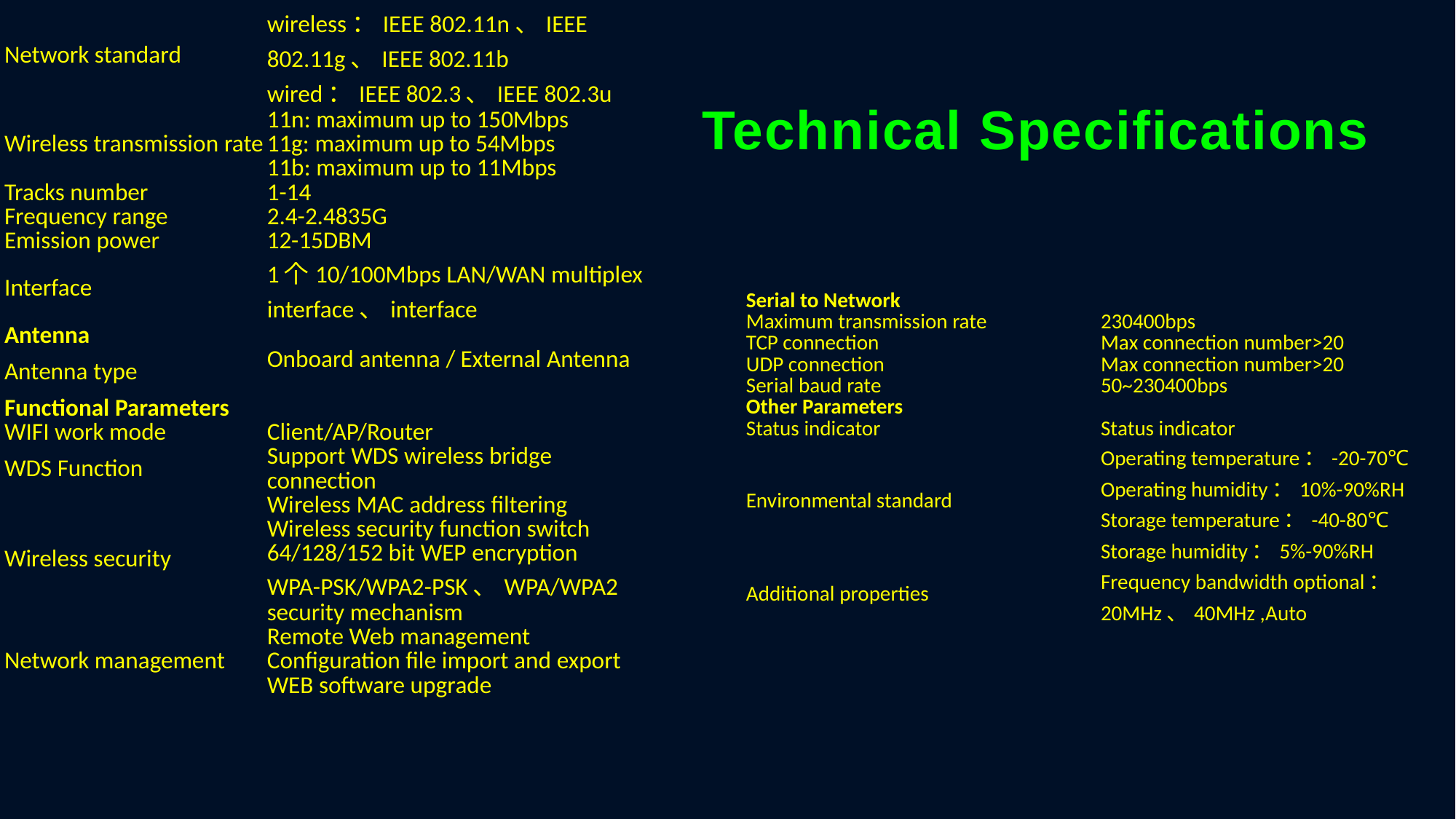

| Network standard | wireless：IEEE 802.11n、IEEE 802.11g、IEEE 802.11b |
| --- | --- |
|  | wired：IEEE 802.3、IEEE 802.3u |
| Wireless transmission rate | 11n: maximum up to 150Mbps 11g: maximum up to 54Mbps 11b: maximum up to 11Mbps |
| Tracks number | 1-14 |
| Frequency range | 2.4-2.4835G |
| Emission power | 12-15DBM |
| Interface | 1个10/100Mbps LAN/WAN multiplex interface、interface |
| Antenna |  |
| Antenna type | Onboard antenna / External Antenna |
| Functional Parameters |  |
| WIFI work mode | Client/AP/Router |
| WDS Function | Support WDS wireless bridge connection |
| Wireless security | Wireless MAC address filtering |
|  | Wireless security function switch |
|  | 64/128/152 bit WEP encryption |
|  | WPA-PSK/WPA2-PSK、WPA/WPA2 security mechanism |
| Network management | Remote Web management |
|  | Configuration file import and export |
|  | WEB software upgrade |
Technical Specifications
| Serial to Network |  |
| --- | --- |
| Maximum transmission rate | 230400bps |
| TCP connection | Max connection number>20 |
| UDP connection | Max connection number>20 |
| Serial baud rate | 50~230400bps |
| Other Parameters |  |
| Status indicator | Status indicator |
| Environmental standard | Operating temperature：-20-70℃ |
|  | Operating humidity：10%-90%RH |
|  | Storage temperature：-40-80℃ |
|  | Storage humidity：5%-90%RH |
| Additional properties | Frequency bandwidth optional：20MHz、40MHz ,Auto |